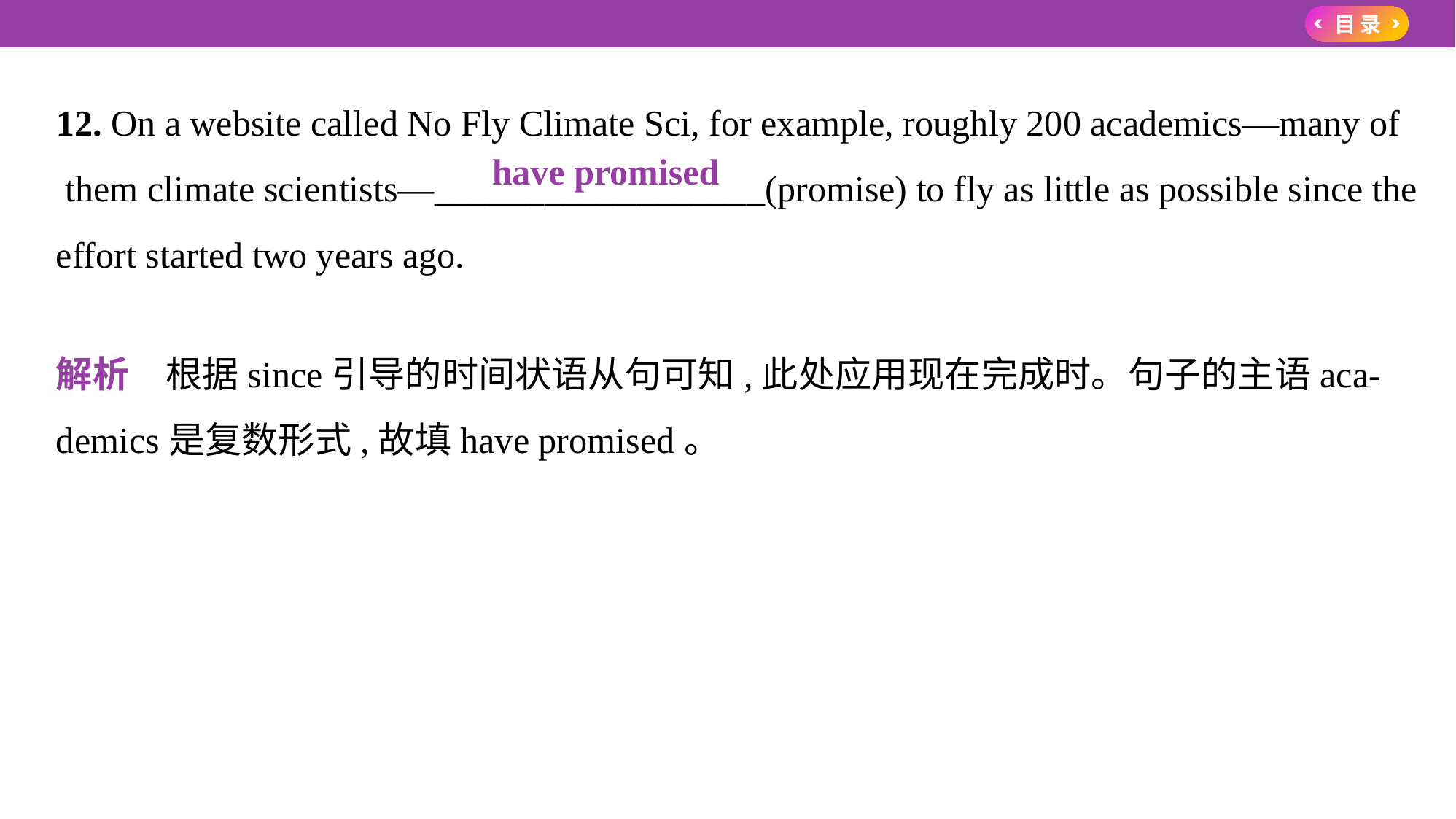

12. On a website called No Fly Climate Sci, for example, roughly 200 academics—many of
 them climate scientists—__________________(promise) to fly as little as possible since the
effort started two years ago.

解析　根据since引导的时间状语从句可知,此处应用现在完成时。句子的主语aca-
demics是复数形式,故填have promised。
　have promised